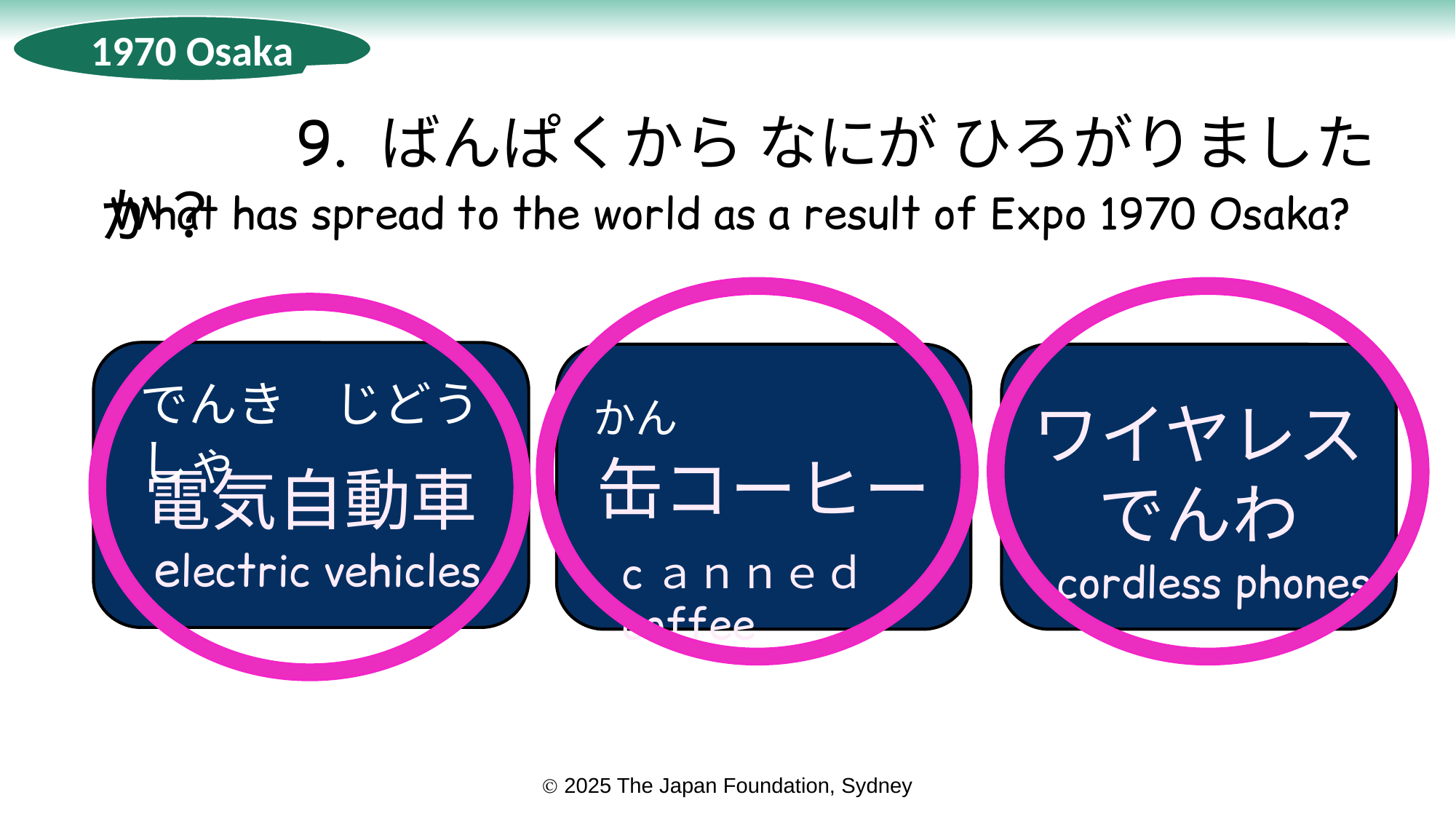

1970 Osaka
　　　9. ばんぱくから なにが ひろがりましたか？
What has spread to the world as a result of Expo 1970 Osaka?

電気自動車
 electric vehicles
でんき　じどうしゃ
缶コーヒー
かん
cａｎｎｅｄ coffee
ワイヤレス
でんわ

cordless phones
Ⓒ 2025 The Japan Foundation, Sydney